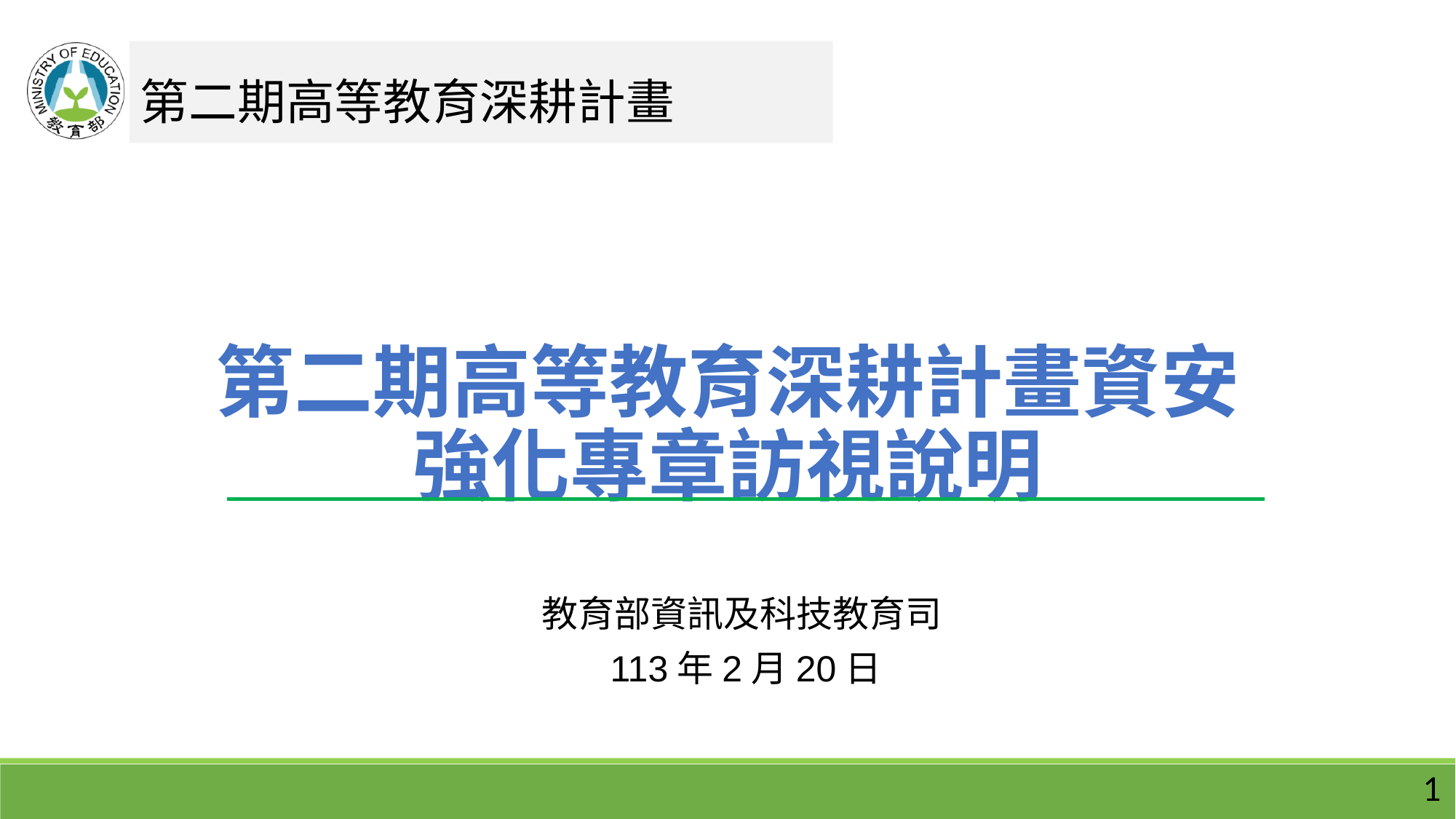

第二期高等教育深耕計畫
第二期高等教育深耕計畫資安強化專章訪視說明
教育部資訊及科技教育司
113年2月20日
1